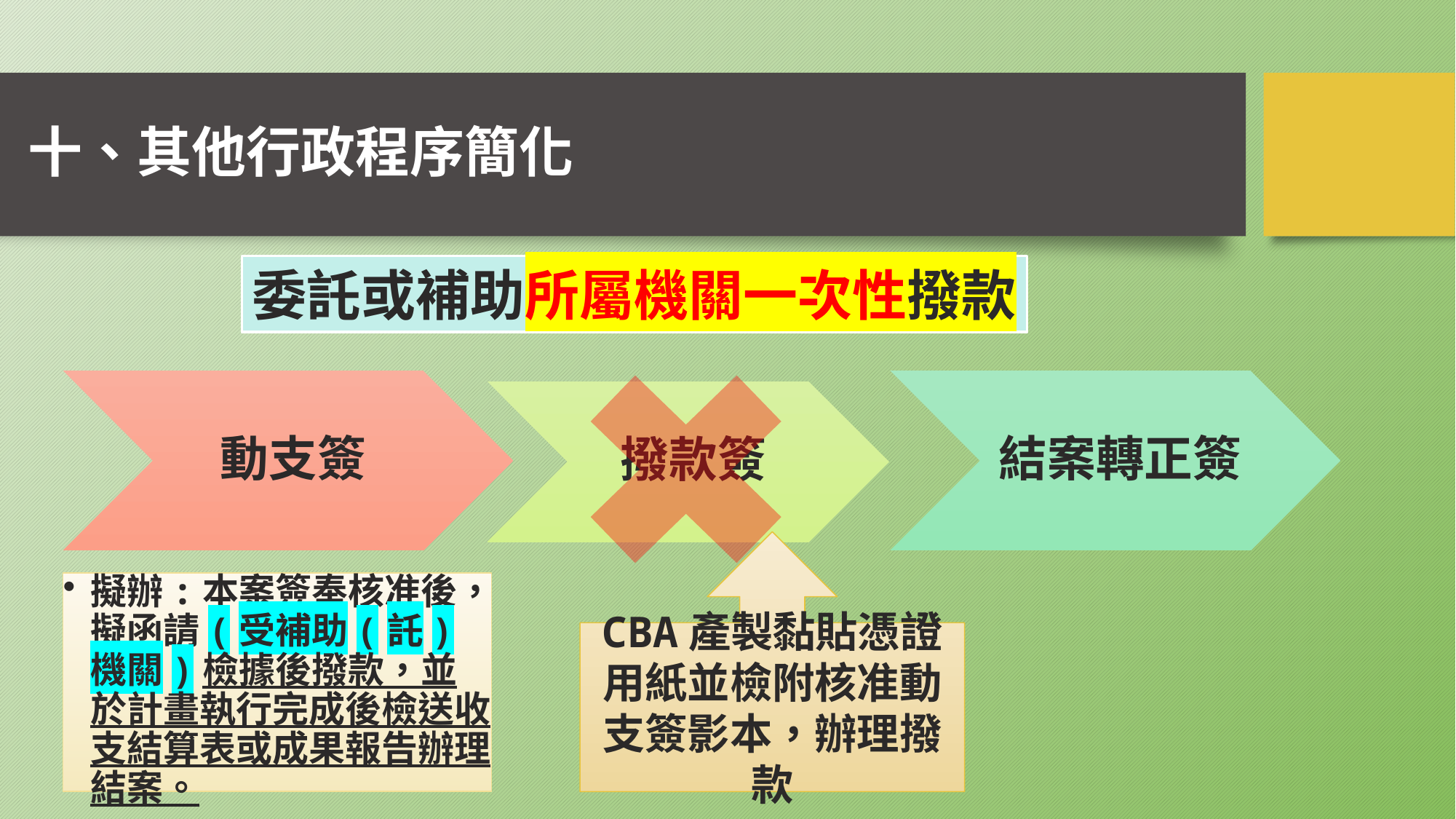

# 十、其他行政程序簡化
委託或補助所屬機關一次性撥款
動支簽
擬辦:本案簽奉核准後，擬函請(受補助(託)機關)檢據後撥款，並於計畫執行完成後檢送收支結算表或成果報告辦理結案。
撥款簽
結案轉正簽

CBA產製黏貼憑證用紙並檢附核准動支簽影本，辦理撥款